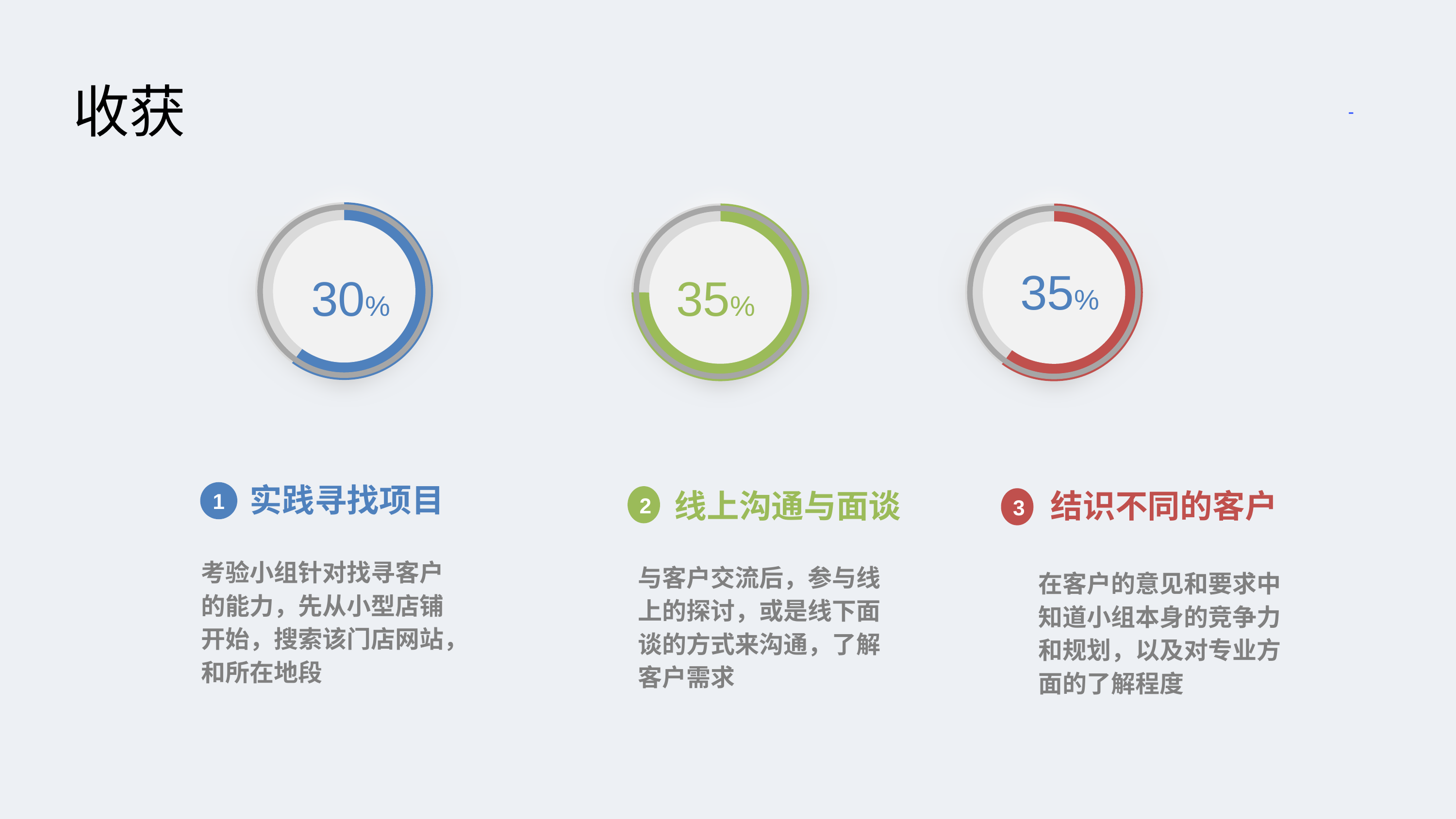

收获
 -

### Chart

| Category | 销售额 |
|---|---|
| 第一季度 | 60.0 |
| 第二季度 | 40.0 |

### Chart

| Category | 销售额 |
|---|---|
| 第一季度 | 75.0 |
| 第二季度 | 25.0 |

### Chart

| Category | 销售额 |
|---|---|
| 第一季度 | 60.0 |
| 第二季度 | 40.0 |

35%
30%
35%
实践寻找项目
1
考验小组针对找寻客户的能力，先从小型店铺开始，搜索该门店网站，和所在地段
结识不同的客户
3
在客户的意见和要求中知道小组本身的竞争力和规划，以及对专业方面的了解程度
线上沟通与面谈
2
与客户交流后，参与线上的探讨，或是线下面谈的方式来沟通，了解客户需求